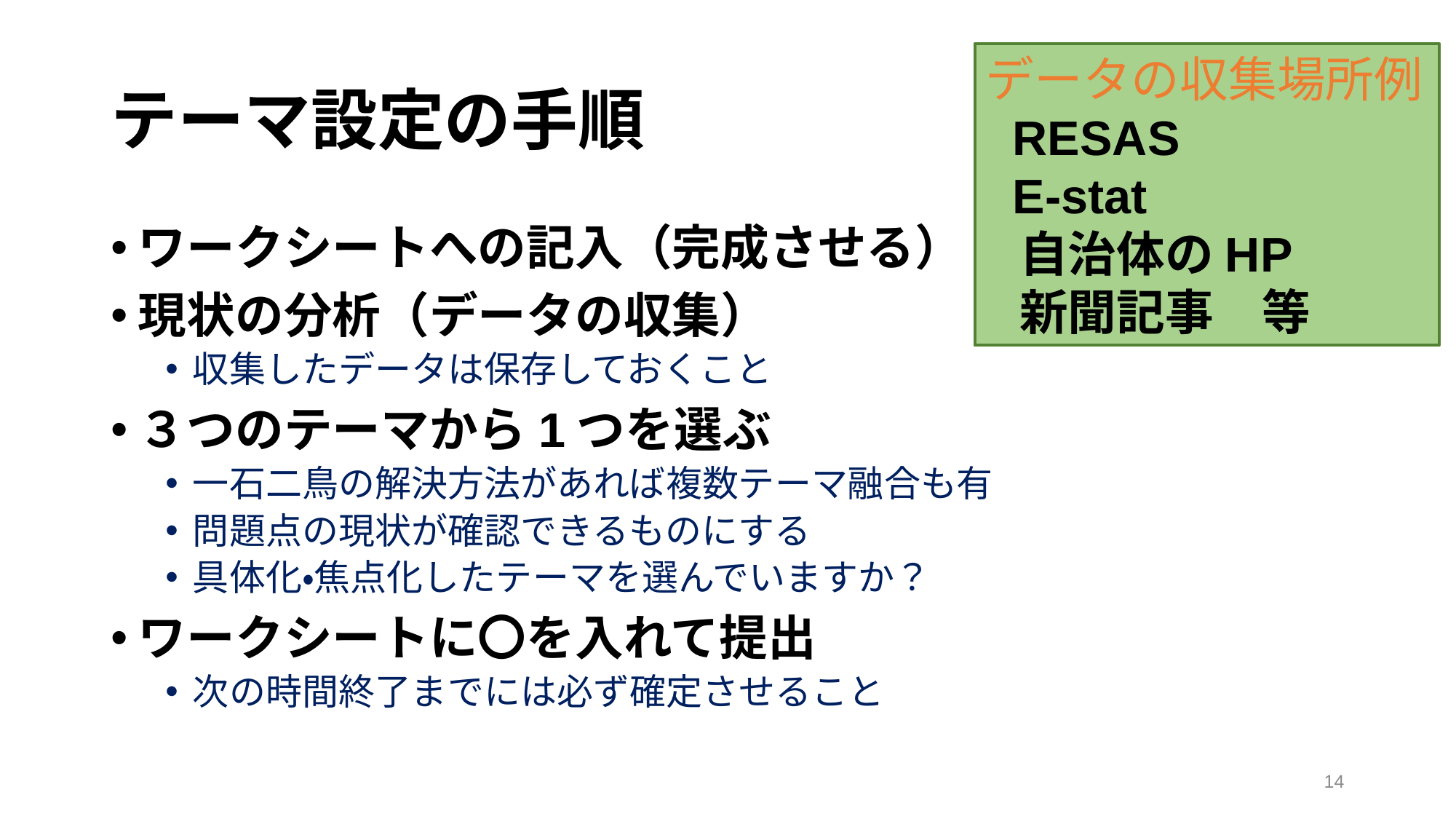

# テーマ設定の手順
データの収集場所例
  RESAS
  E-stat
  自治体のHP
  新聞記事　等
ワークシートへの記入（完成させる）
現状の分析（データの収集）
収集したデータは保存しておくこと
３つのテーマから1つを選ぶ
一石二鳥の解決方法があれば複数テーマ融合も有
問題点の現状が確認できるものにする
具体化・焦点化したテーマを選んでいますか？
ワークシートに〇を入れて提出
次の時間終了までには必ず確定させること
14